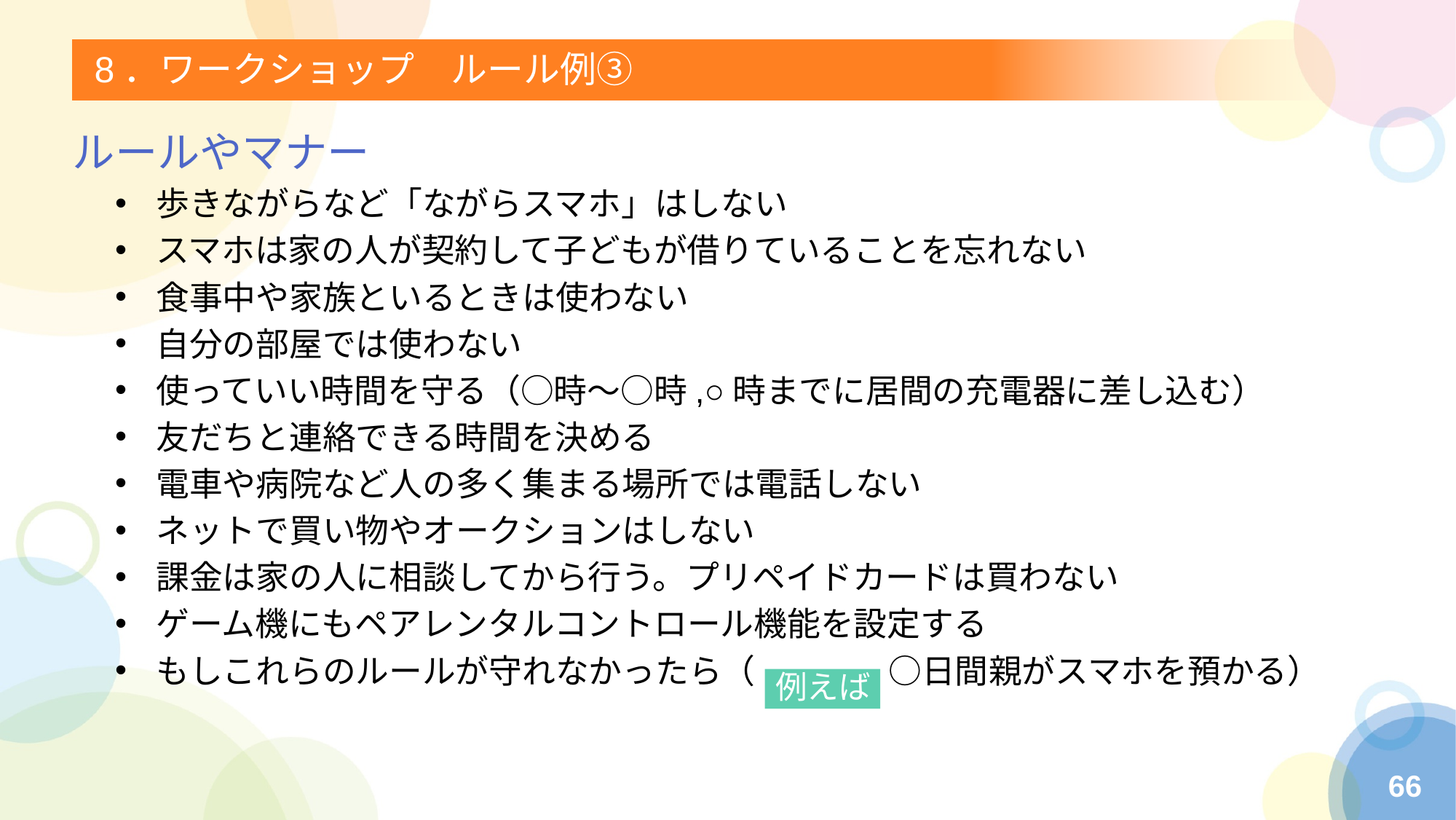

# 8．ワークショップ　ルール例③
ルールやマナー
歩きながらなど「ながらスマホ」はしない
スマホは家の人が契約して子どもが借りていることを忘れない
食事中や家族といるときは使わない
自分の部屋では使わない
使っていい時間を守る（○時～○時,○時までに居間の充電器に差し込む）
友だちと連絡できる時間を決める
電車や病院など人の多く集まる場所では電話しない
ネットで買い物やオークションはしない
課金は家の人に相談してから行う。プリペイドカードは買わない
ゲーム機にもペアレンタルコントロール機能を設定する
もしこれらのルールが守れなかったら（　　　　○日間親がスマホを預かる）

例えば
66